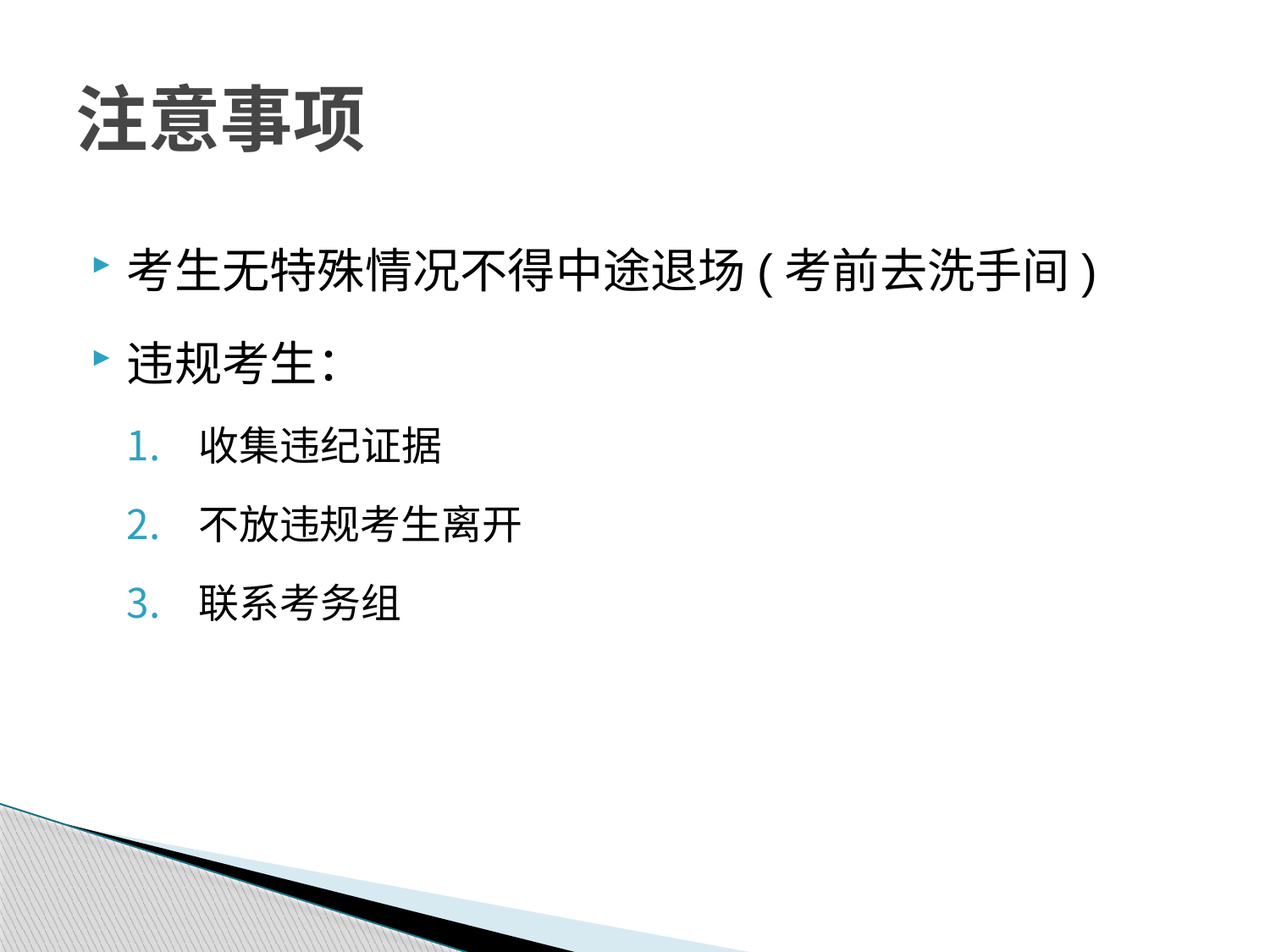

# 注意事项
考生无特殊情况不得中途退场(考前去洗手间)
违规考生：
收集违纪证据
不放违规考生离开
联系考务组